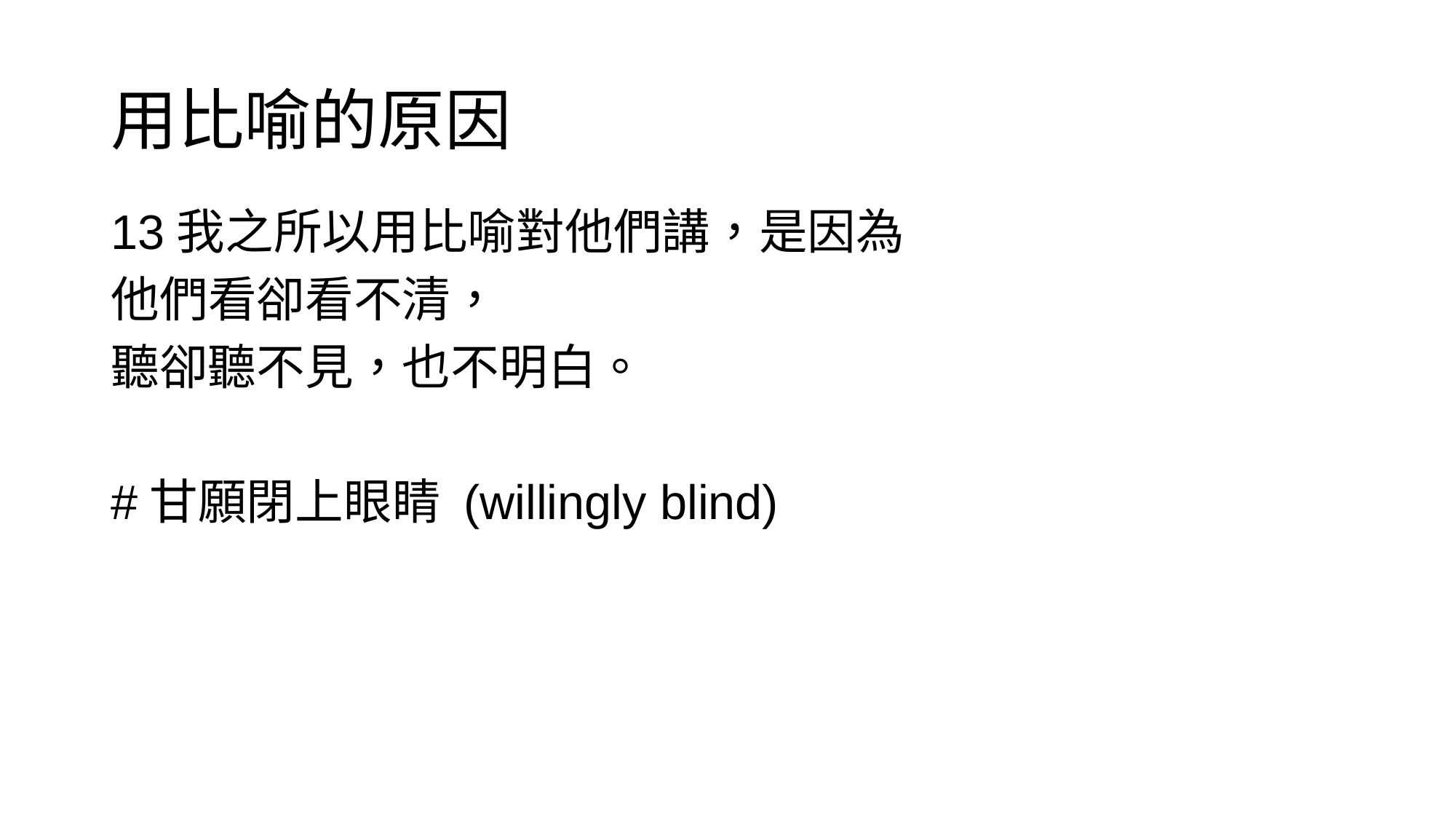

# 用比喻的原因
13我之所以用比喻對他們講，是因為
他們看卻看不清，
聽卻聽不見，也不明白。

#甘願閉上眼睛 (willingly blind)